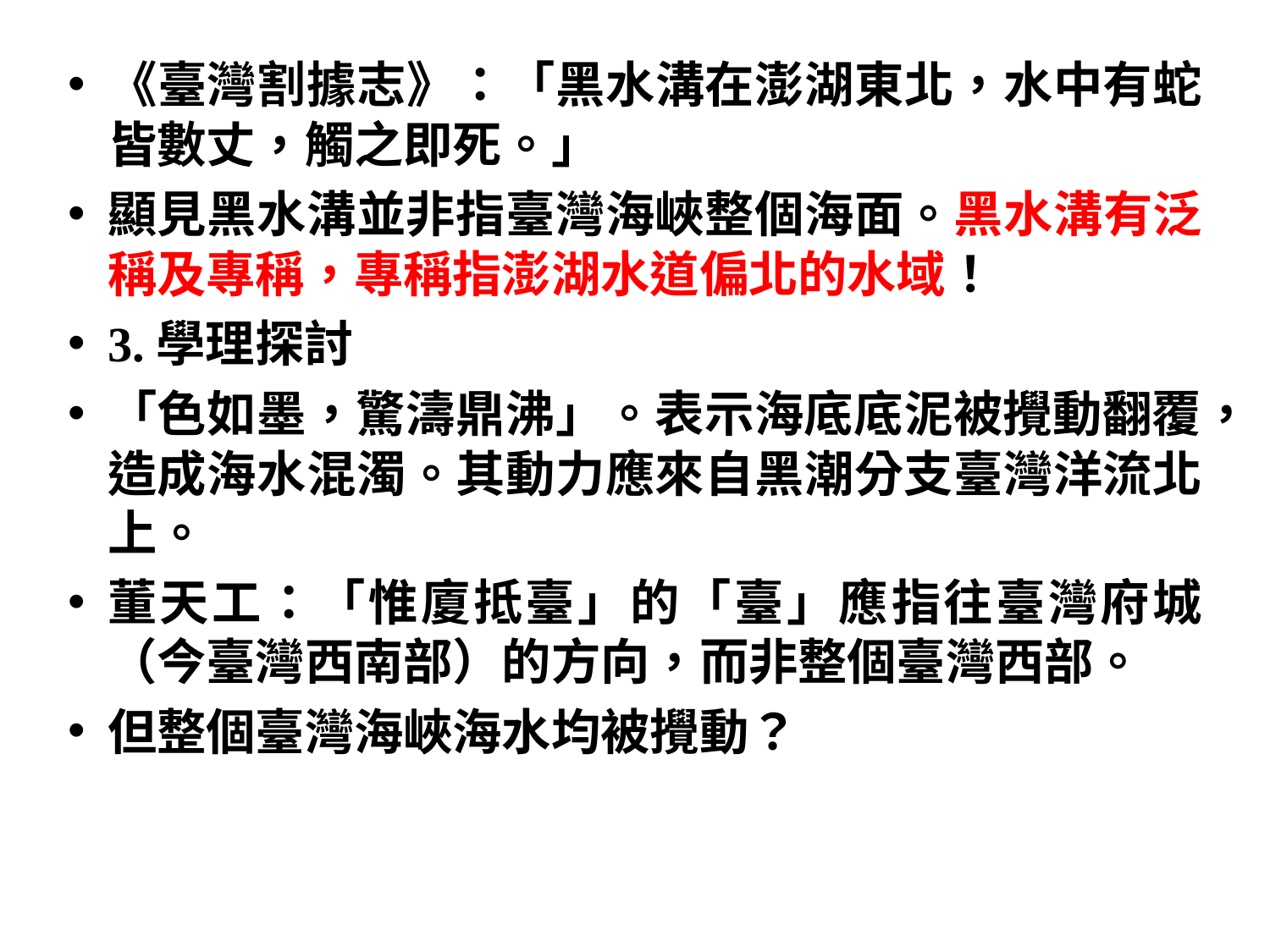

《臺灣割據志》：「黑水溝在澎湖東北，水中有蛇皆數丈，觸之即死。」
顯見黑水溝並非指臺灣海峽整個海面。黑水溝有泛稱及專稱，專稱指澎湖水道偏北的水域！
3.學理探討
「色如墨，驚濤鼎沸」。表示海底底泥被攪動翻覆，造成海水混濁。其動力應來自黑潮分支臺灣洋流北上。
董天工：「惟廈抵臺」的「臺」應指往臺灣府城（今臺灣西南部）的方向，而非整個臺灣西部。
但整個臺灣海峽海水均被攪動？